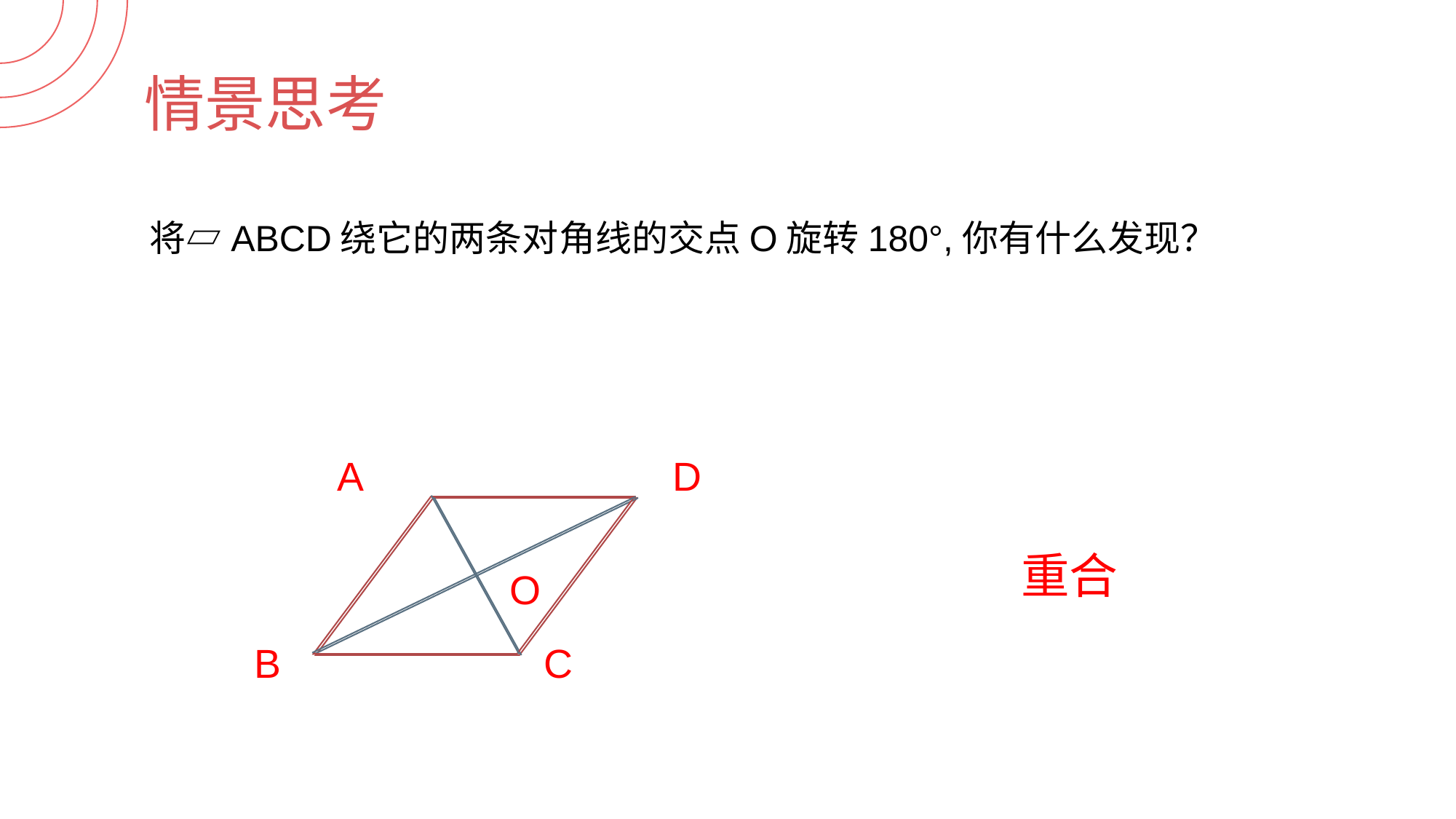

情景思考
    将▱ABCD绕它的两条对角线的交点O旋转180°,你有什么发现？
A
D

重合
O
B
C